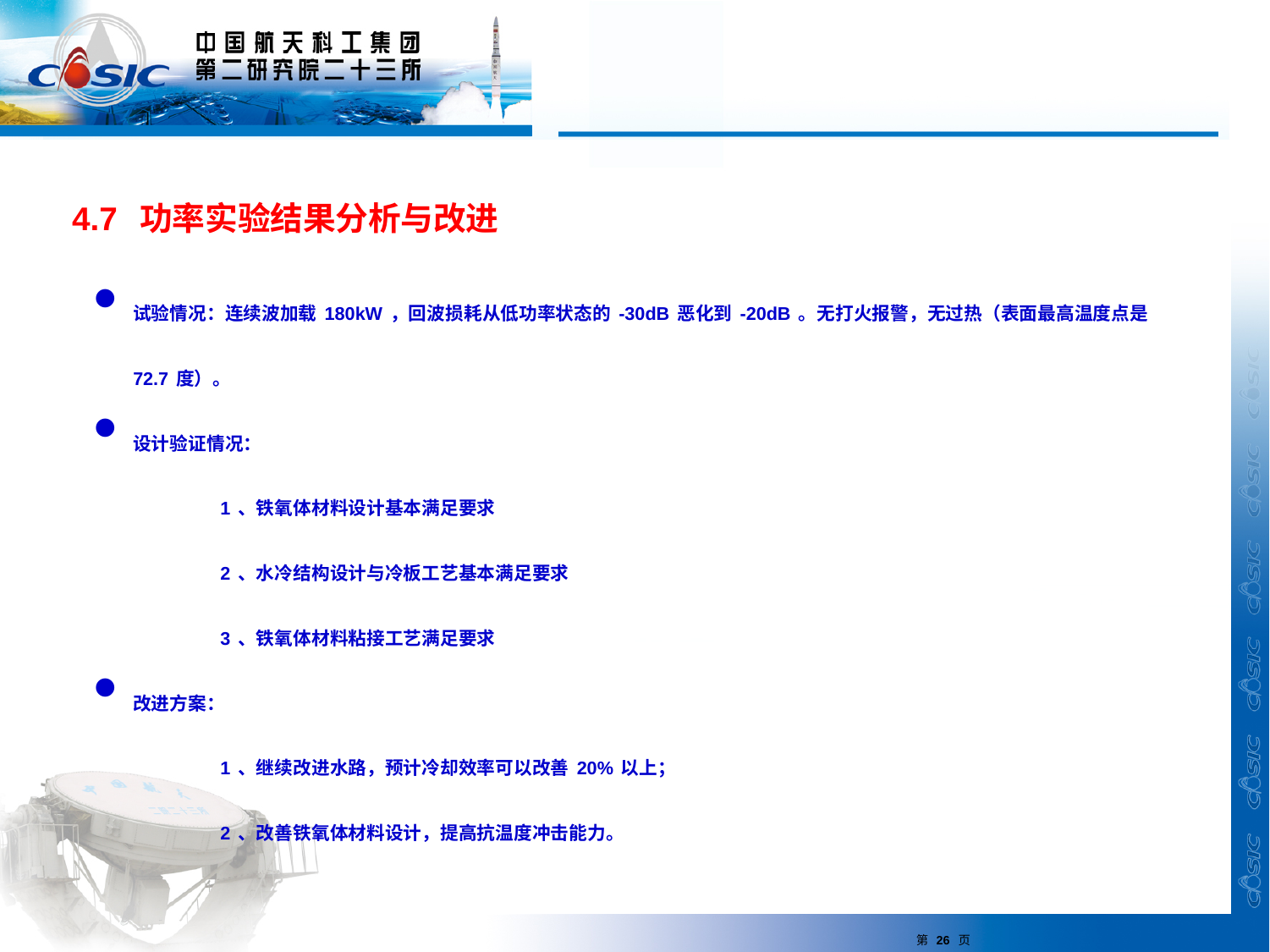

4.7 功率实验结果分析与改进
试验情况：连续波加载180kW，回波损耗从低功率状态的-30dB恶化到-20dB。无打火报警，无过热（表面最高温度点是72.7度）。
设计验证情况：
	1、铁氧体材料设计基本满足要求
	2、水冷结构设计与冷板工艺基本满足要求
	3、铁氧体材料粘接工艺满足要求
改进方案：
	1、继续改进水路，预计冷却效率可以改善20%以上；
	2、改善铁氧体材料设计，提高抗温度冲击能力。